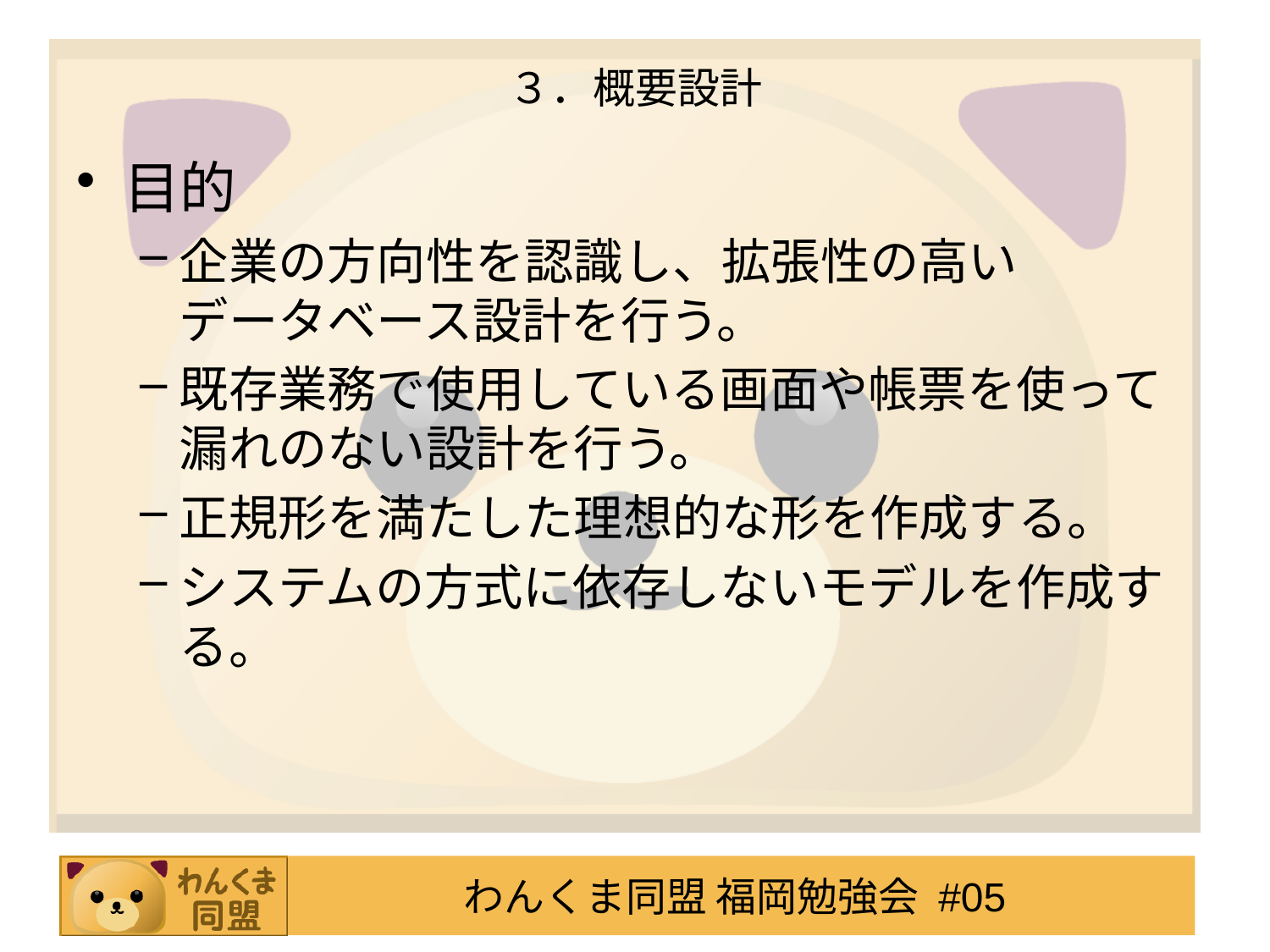

# ３．概要設計
目的
企業の方向性を認識し、拡張性の高い
データベース設計を行う。
既存業務で使用している画面や帳票を使って
漏れのない設計を行う。
正規形を満たした理想的な形を作成する。
システムの方式に依存しないモデルを作成する。